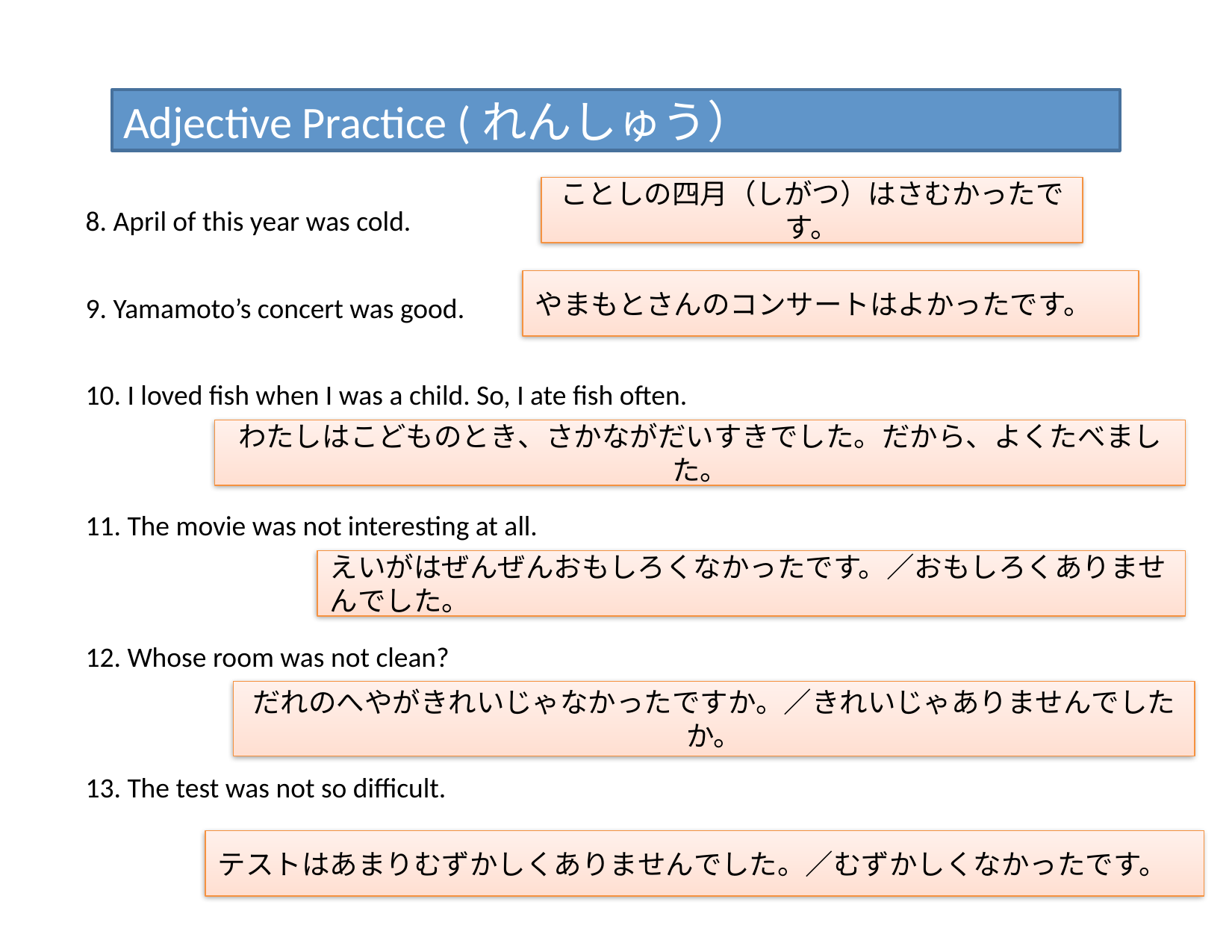

# Adjective Practice (れんしゅう）
ことしの四月（しがつ）はさむかったです。
8. April of this year was cold.

9. Yamamoto’s concert was good.

10. I loved fish when I was a child. So, I ate fish often.

11. The movie was not interesting at all.

12. Whose room was not clean?

13. The test was not so diﬃcult.

やまもとさんのコンサートはよかったです。
わたしはこどものとき、さかながだいすきでした。だから、よくたべました。
えいがはぜんぜんおもしろくなかったです。／おもしろくありませんでした。
だれのへやがきれいじゃなかったですか。／きれいじゃありませんでしたか。
テストはあまりむずかしくありませんでした。／むずかしくなかったです。